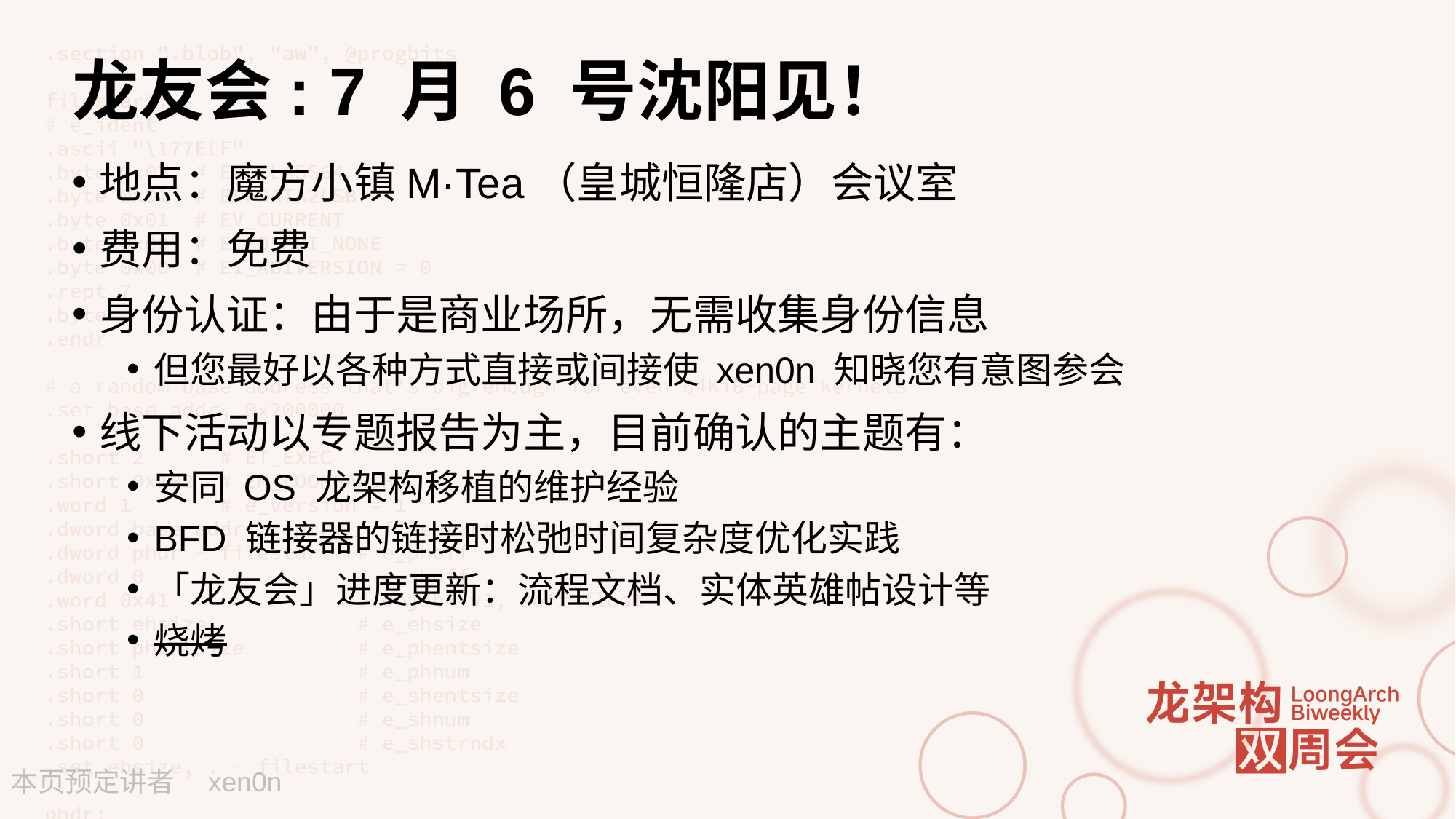

# 龙友会: 7 月 6 号沈阳见！
地点：魔方小镇M·Tea（皇城恒隆店）会议室
费用：免费
身份认证：由于是商业场所，无需收集身份信息
但您最好以各种方式直接或间接使 xen0n 知晓您有意图参会
线下活动以专题报告为主，目前确认的主题有：
安同 OS 龙架构移植的维护经验
BFD 链接器的链接时松弛时间复杂度优化实践
「龙友会」进度更新：流程文档、实体英雄帖设计等
烧烤
xen0n